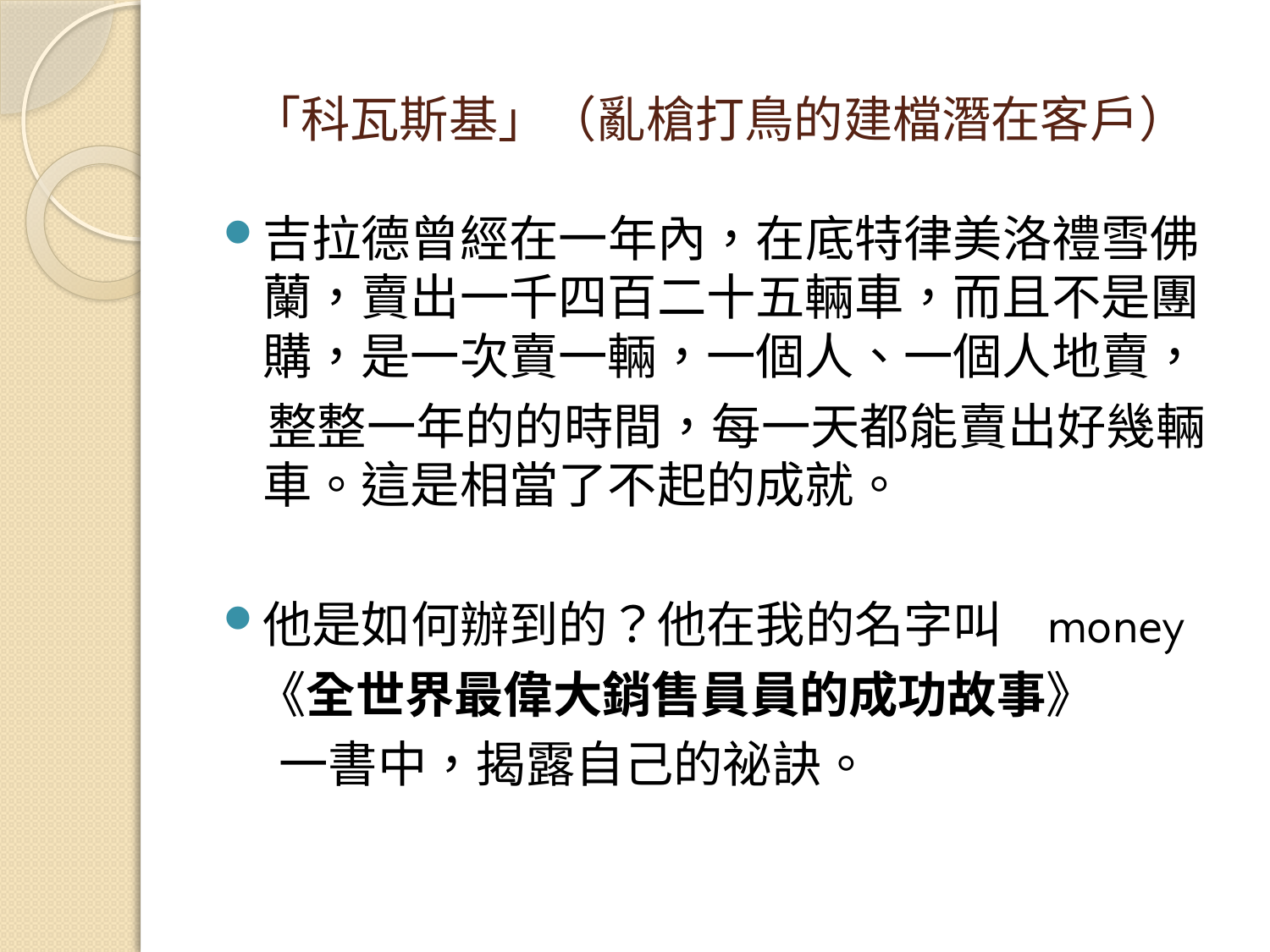

# 「科瓦斯基」（亂槍打鳥的建檔潛在客戶）
吉拉德曾經在一年內，在底特律美洛禮雪佛蘭，賣出一千四百二十五輛車，而且不是團購，是一次賣一輛，一個人、一個人地賣，
   整整一年的的時間，每一天都能賣出好幾輛車。這是相當了不起的成就。

他是如何辦到的？他在我的名字叫   money
  《全世界最偉大銷售員員的成功故事》
    一書中，揭露自己的祕訣。